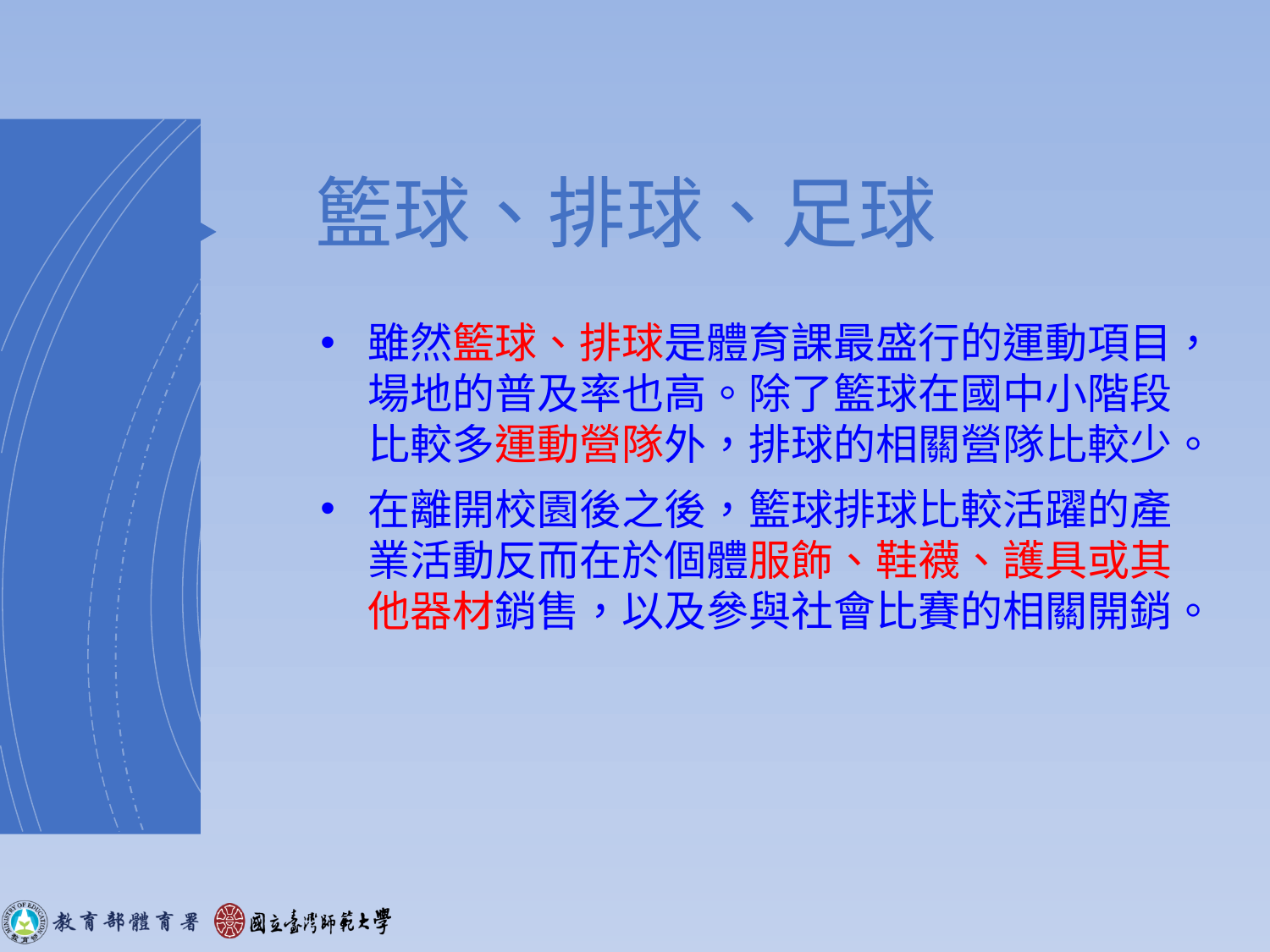

# 籃球、排球、足球

雖然籃球、排球是體育課最盛行的運動項目，場地的普及率也高。除了籃球在國中小階段比較多運動營隊外，排球的相關營隊比較少。
在離開校園後之後，籃球排球比較活躍的產業活動反而在於個體服飾、鞋襪、護具或其他器材銷售，以及參與社會比賽的相關開銷。